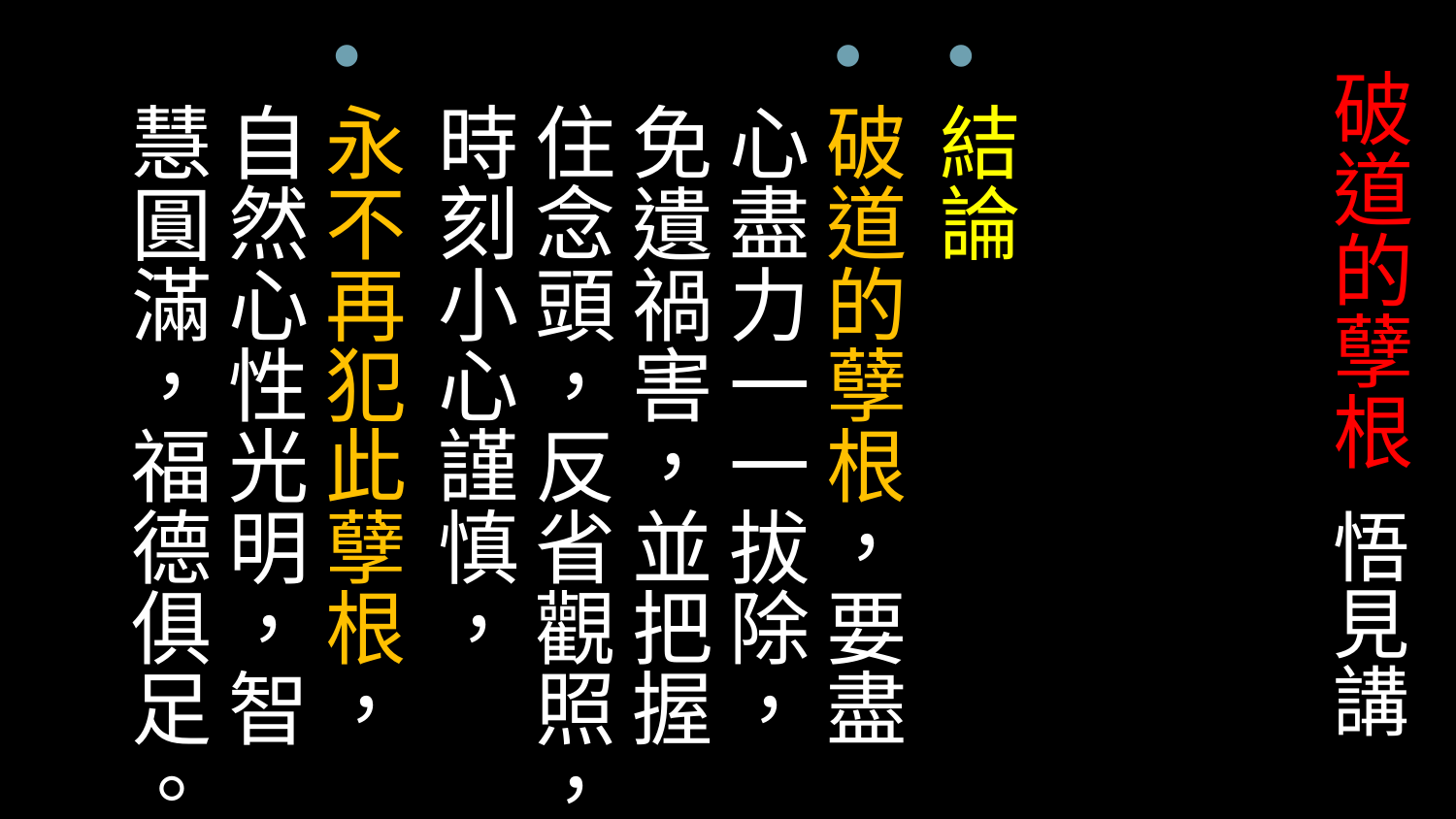

# 破道的孽根  悟見講
結論
破道的孽根，要盡心盡力一一拔除，免遺禍害，並把握住念頭，反省觀照，時刻小心謹慎，
永不再犯此孽根，自然心性光明，智慧圓滿，福德俱足。